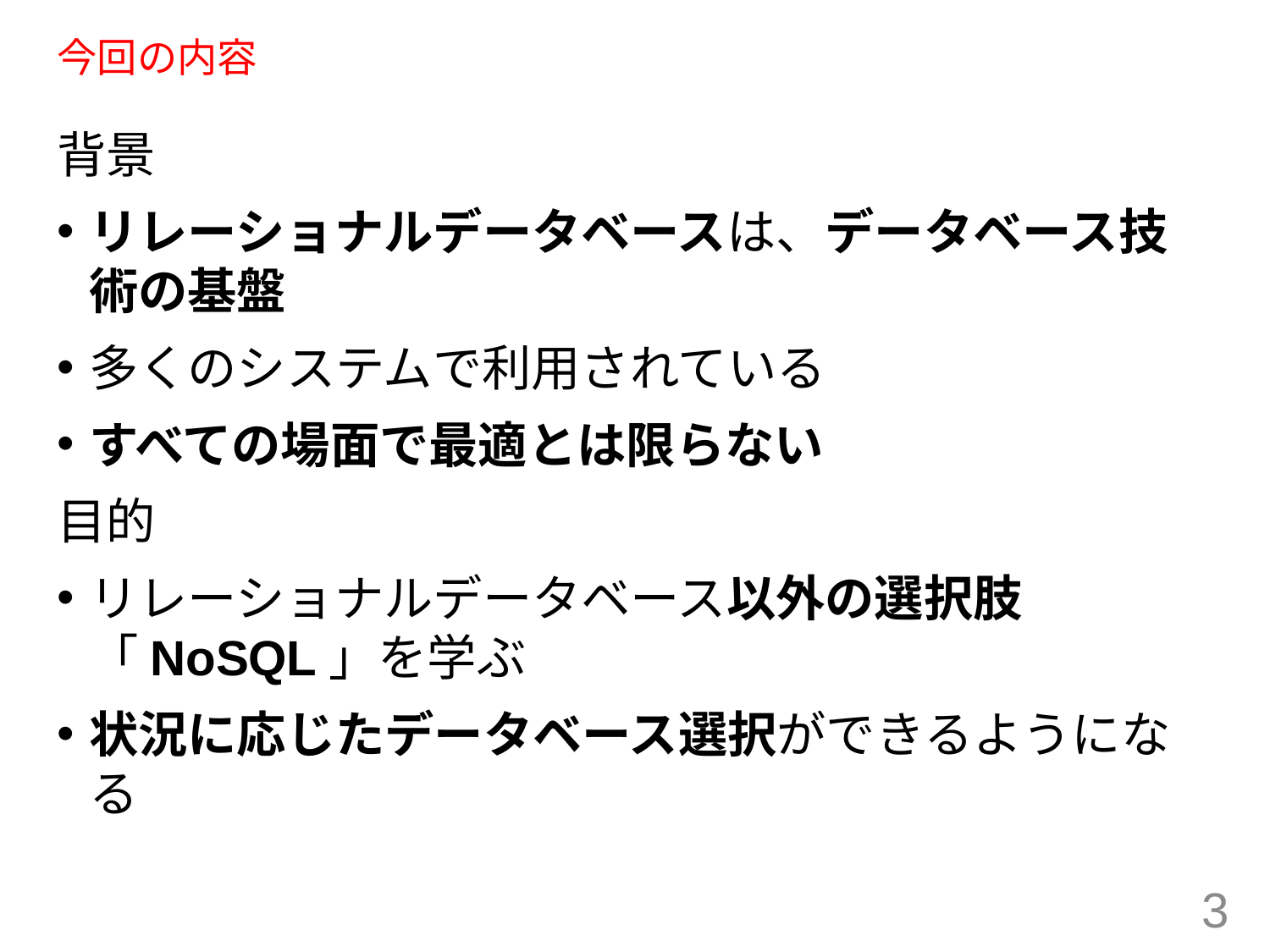

# 今回の内容
背景
リレーショナルデータベースは、データベース技術の基盤
多くのシステムで利用されている
すべての場面で最適とは限らない
目的
リレーショナルデータベース以外の選択肢「NoSQL」を学ぶ
状況に応じたデータベース選択ができるようになる

3